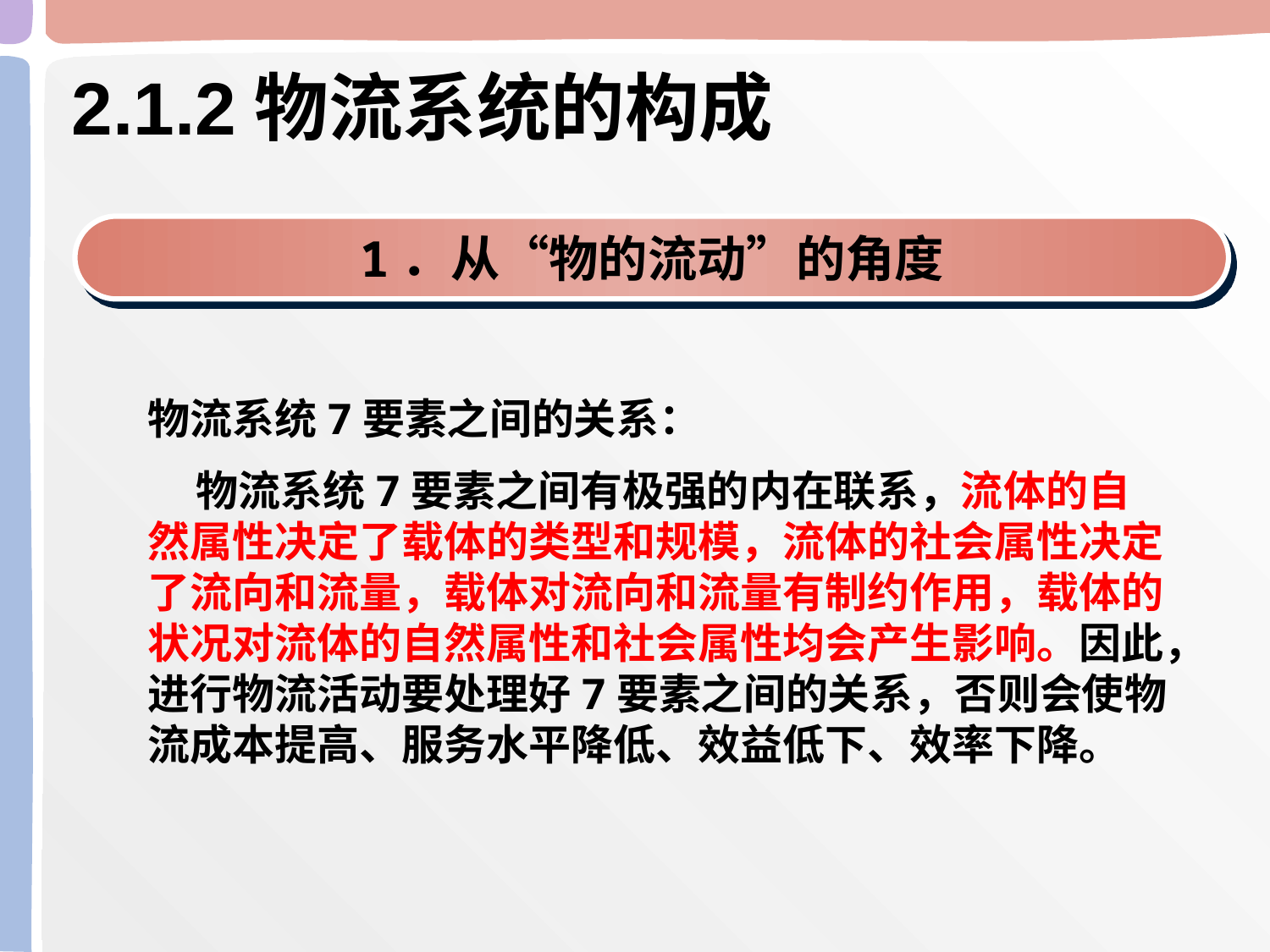

# 2.1.2物流系统的构成
1．从“物的流动”的角度
物流系统7要素之间的关系：
    物流系统7要素之间有极强的内在联系，流体的自然属性决定了载体的类型和规模，流体的社会属性决定了流向和流量，载体对流向和流量有制约作用，载体的状况对流体的自然属性和社会属性均会产生影响。因此，进行物流活动要处理好7要素之间的关系，否则会使物流成本提高、服务水平降低、效益低下、效率下降。